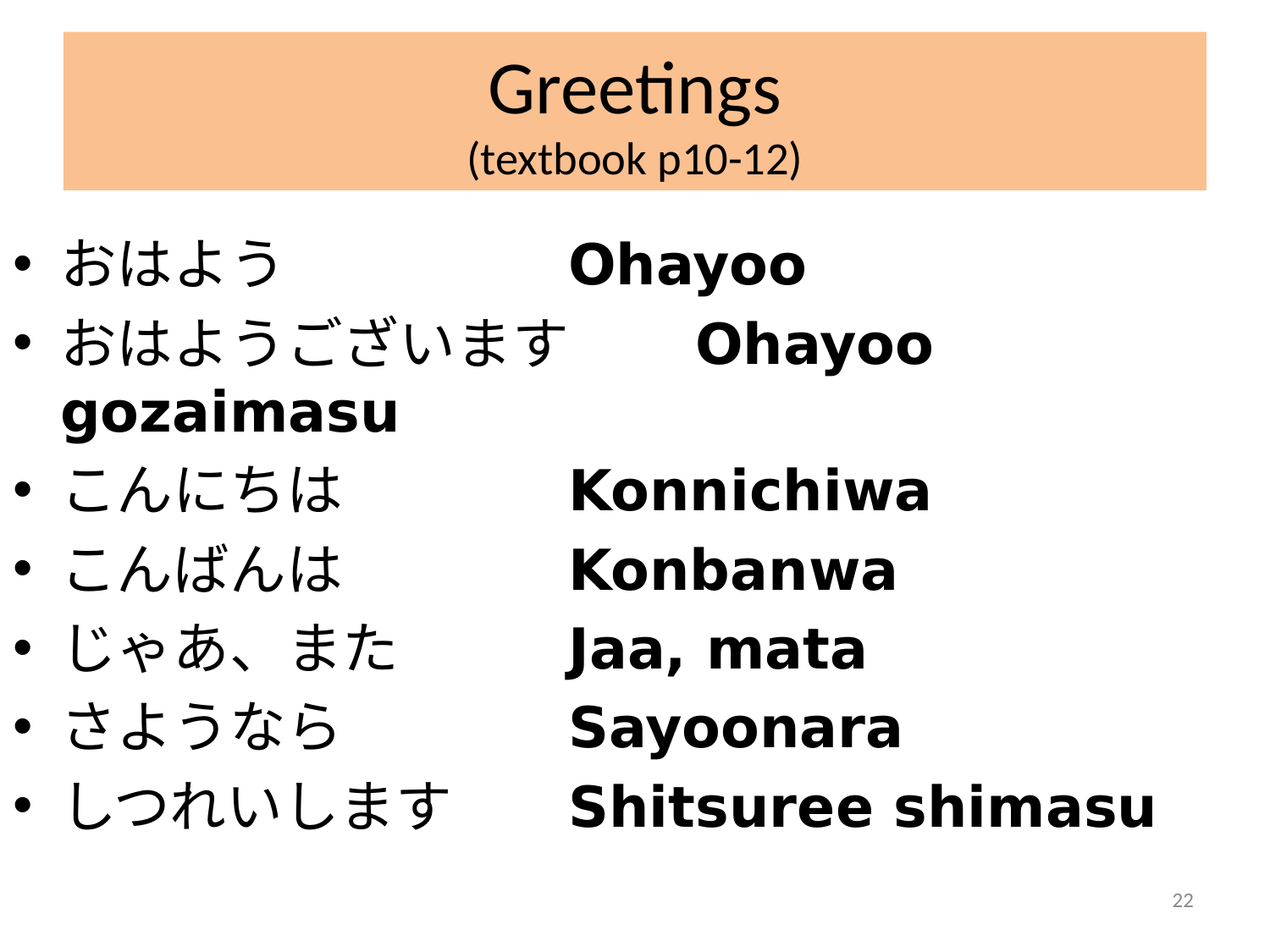

Greetings
(textbook p10-12)
おはよう		 	Ohayoo
おはようございます	Ohayoo gozaimasu
こんにちは		Konnichiwa
こんばんは		Konbanwa
じゃあ、また		Jaa, mata
さようなら		Sayoonara
しつれいします	Shitsuree shimasu
22